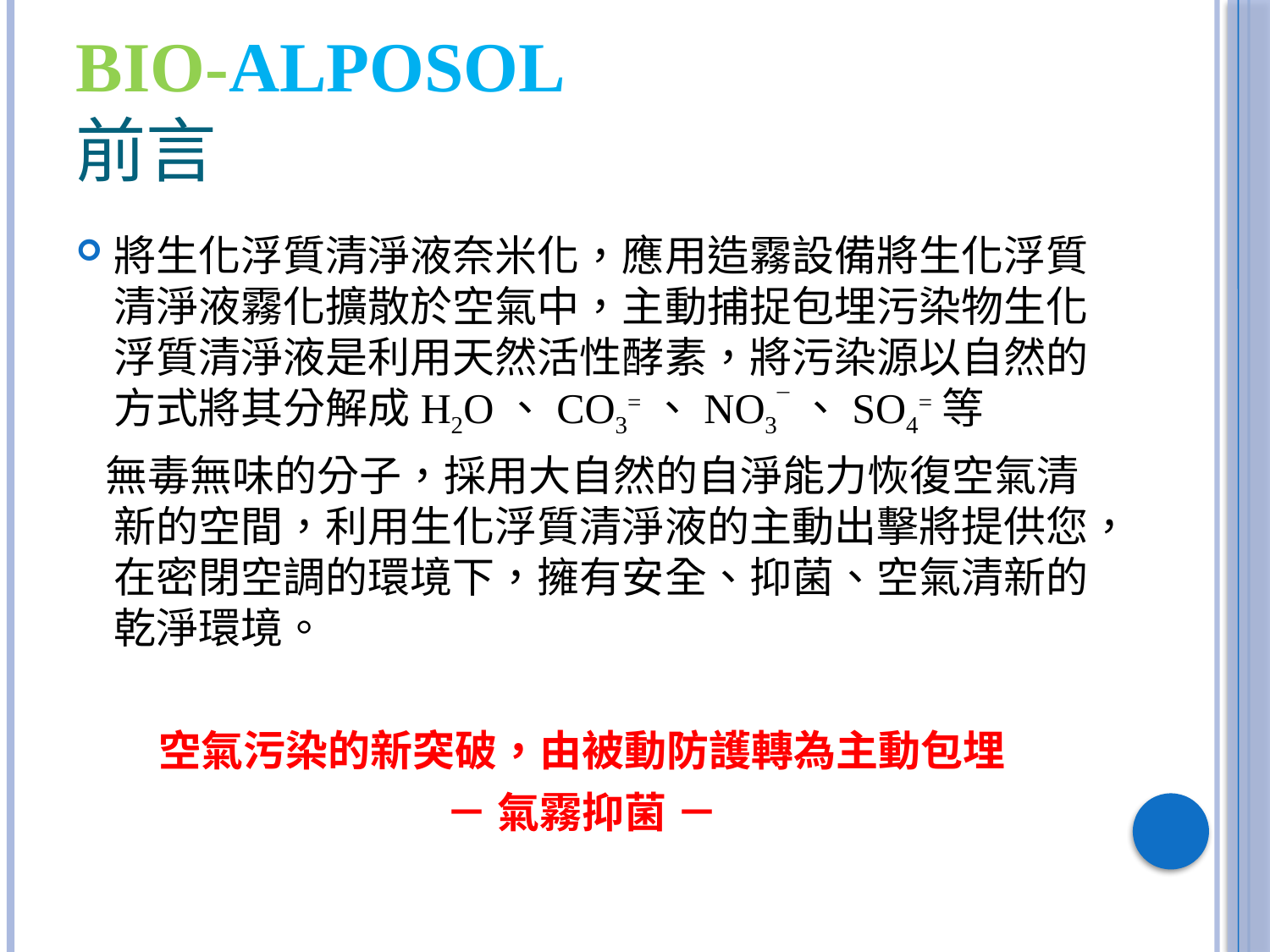

# BIO-ALPOSOL 前言
將生化浮質清淨液奈米化，應用造霧設備將生化浮質清淨液霧化擴散於空氣中，主動捕捉包埋污染物生化浮質清淨液是利用天然活性酵素，將污染源以自然的方式將其分解成H2O、CO3=、NO3¯、SO4=等
  無毒無味的分子，採用大自然的自淨能力恢復空氣清新的空間，利用生化浮質清淨液的主動出擊將提供您，在密閉空調的環境下，擁有安全、抑菌、空氣清新的乾淨環境。

空氣污染的新突破，由被動防護轉為主動包埋
－ 氣霧抑菌 －